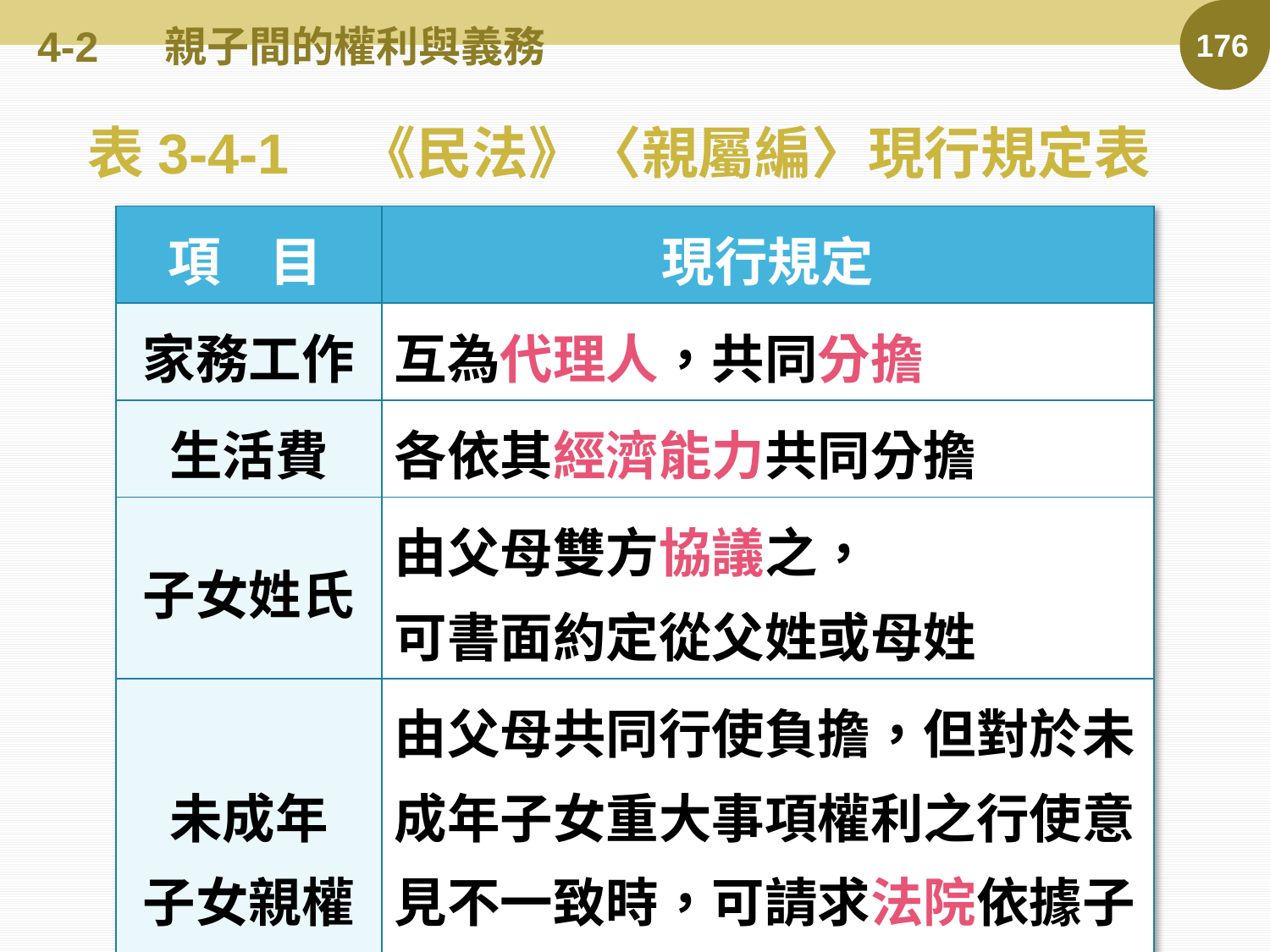

# 4-2	親子間的權利與義務
176
表3-4-1　《民法》〈親屬編〉現行規定表
| 項 目 | 現行規定 |
| --- | --- |
| 家務工作 | 互為代理人，共同分擔 |
| 生活費 | 各依其經濟能力共同分擔 |
| 子女姓氏 | 由父母雙方協議之， 可書面約定從父姓或母姓 |
| 未成年 子女親權 | 由父母共同行使負擔，但對於未成年子女重大事項權利之行使意見不一致時，可請求法院依據子女的最佳利益決定 |